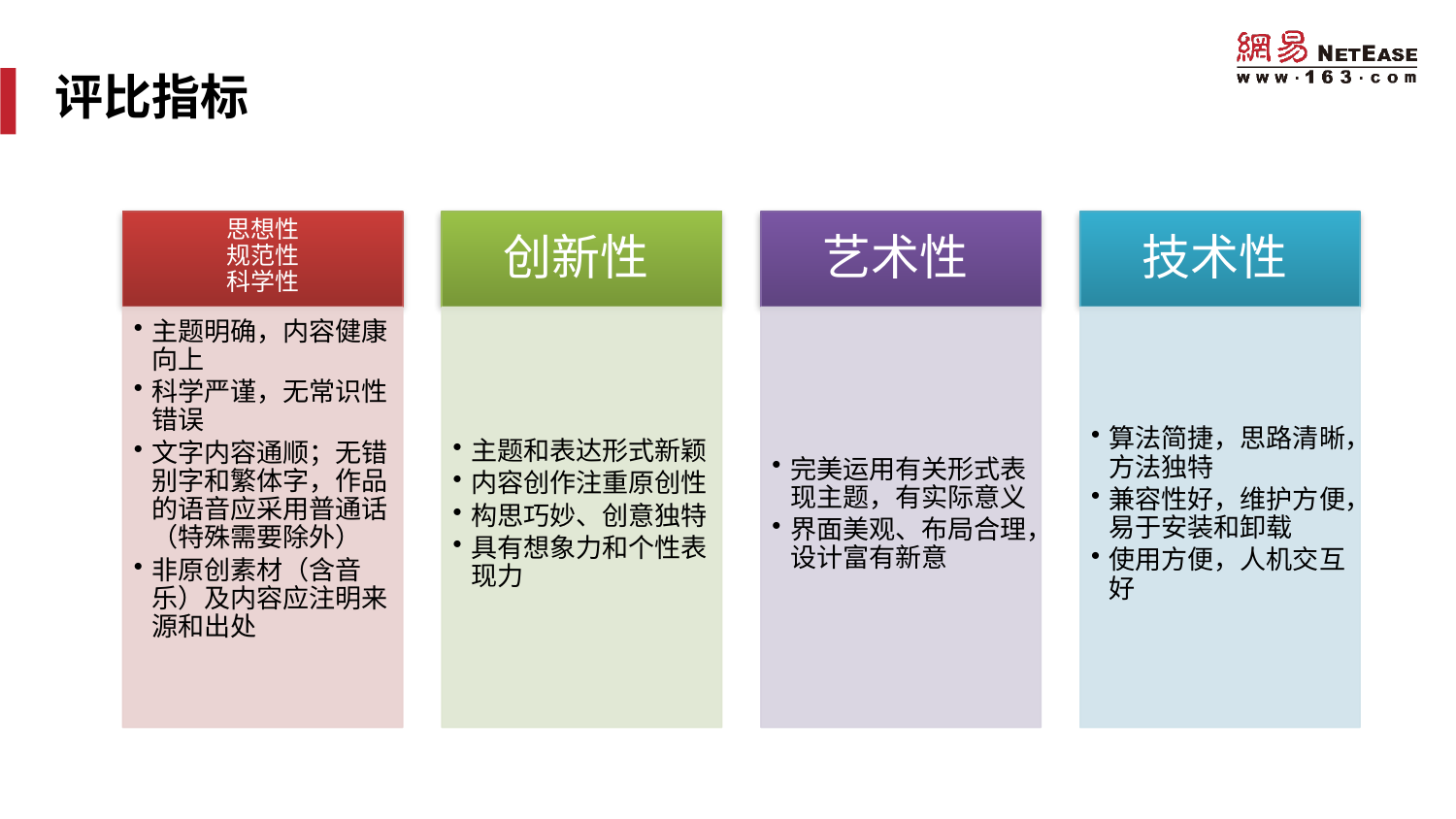

# 评比指标
思想性
规范性
科学性
主题明确，内容健康向上
科学严谨，无常识性错误
文字内容通顺；无错别字和繁体字，作品的语音应采用普通话（特殊需要除外）
非原创素材（含音乐）及内容应注明来源和出处
创新性
主题和表达形式新颖
内容创作注重原创性
构思巧妙、创意独特
具有想象力和个性表现力
艺术性
完美运用有关形式表现主题，有实际意义
界面美观、布局合理，设计富有新意
技术性
算法简捷，思路清晰，方法独特
兼容性好，维护方便，易于安装和卸载
使用方便，人机交互好